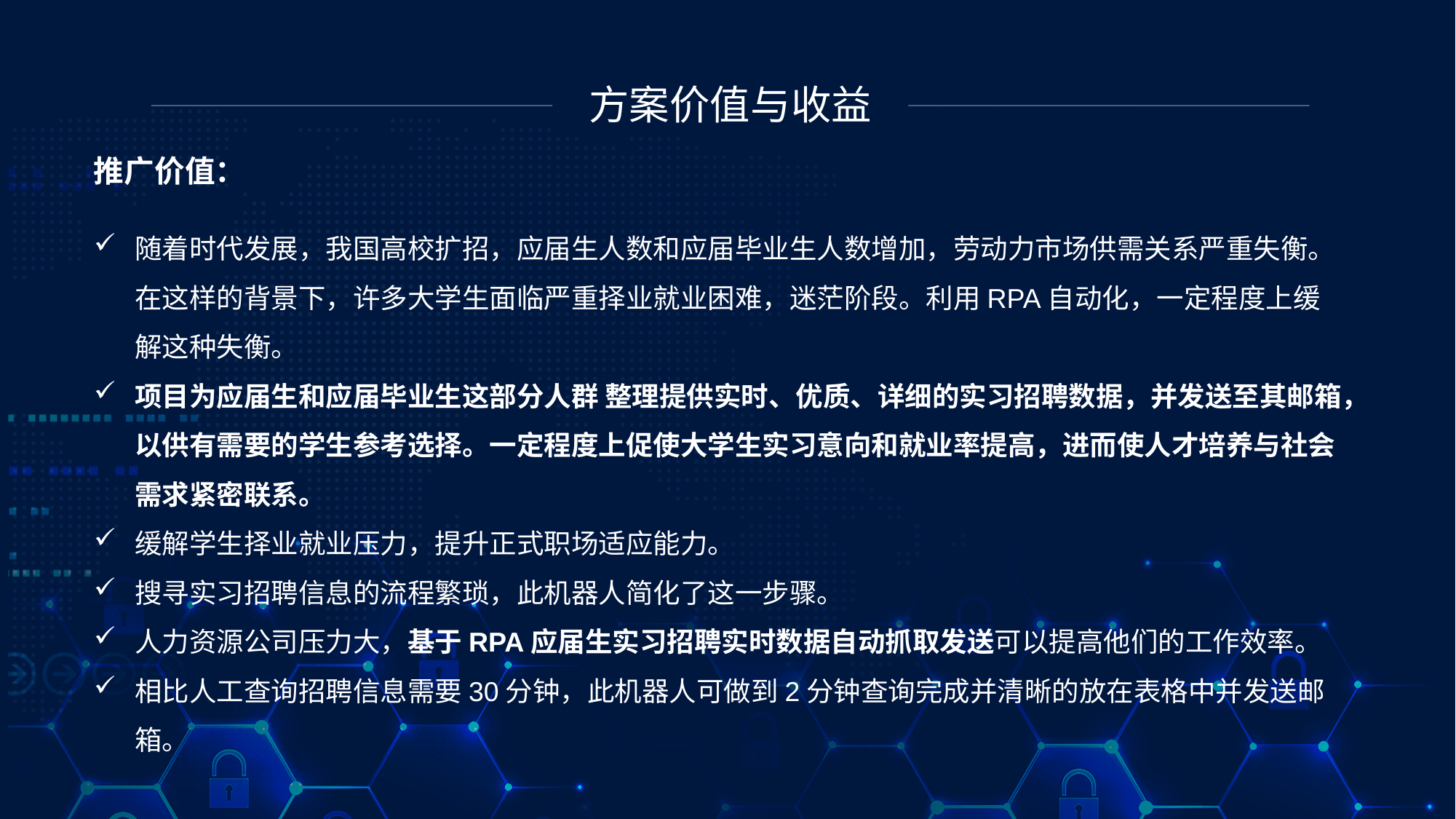

方案价值与收益
推广价值：
随着时代发展，我国高校扩招，应届生人数和应届毕业生人数增加，劳动力市场供需关系严重失衡。在这样的背景下，许多大学生面临严重择业就业困难，迷茫阶段。利用RPA自动化，一定程度上缓解这种失衡。
项目为应届生和应届毕业生这部分人群 整理提供实时、优质、详细的实习招聘数据，并发送至其邮箱，以供有需要的学生参考选择。一定程度上促使大学生实习意向和就业率提高，进而使人才培养与社会需求紧密联系。
缓解学生择业就业压力，提升正式职场适应能力。
搜寻实习招聘信息的流程繁琐，此机器人简化了这一步骤。
人力资源公司压力大，基于RPA应届生实习招聘实时数据自动抓取发送可以提高他们的工作效率。
相比人工查询招聘信息需要30分钟，此机器人可做到2分钟查询完成并清晰的放在表格中并发送邮箱。